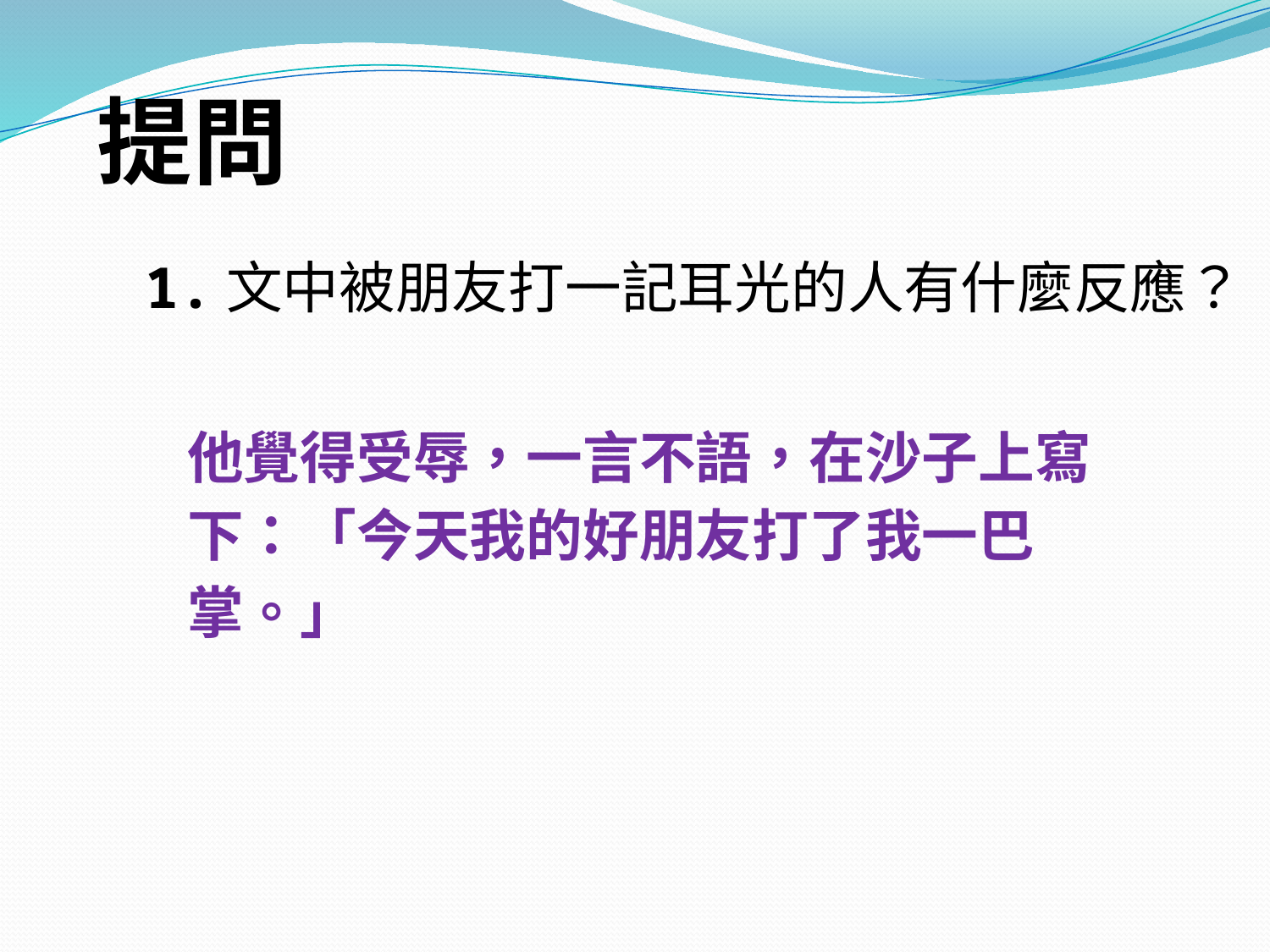

提問
1.文中被朋友打一記耳光的人有什麼反應？
他覺得受辱，一言不語，在沙子上寫下：「今天我的好朋友打了我一巴掌。」